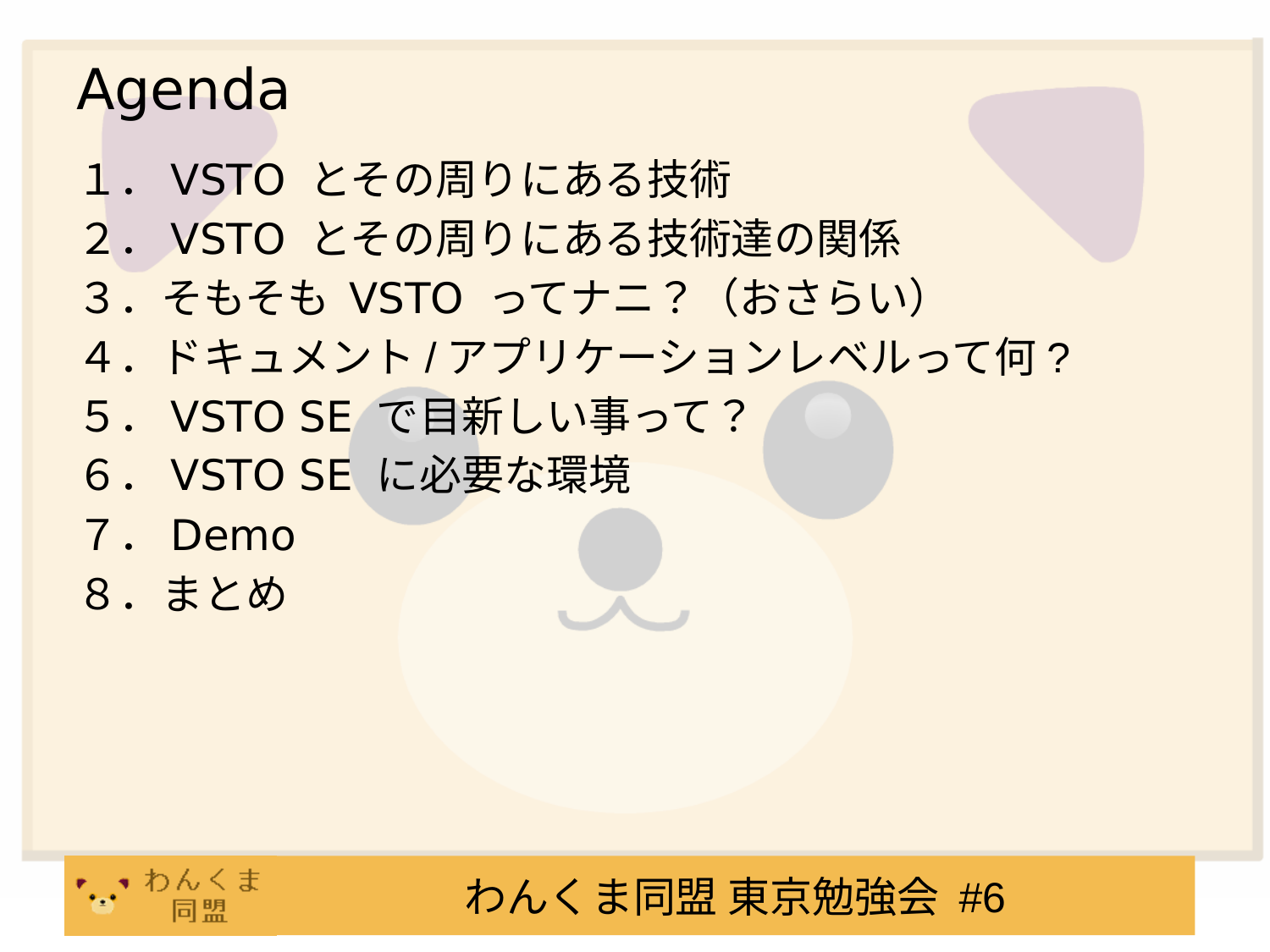

# Agenda
１．VSTO とその周りにある技術
２．VSTO とその周りにある技術達の関係
３．そもそも VSTO ってナニ？（おさらい）
４．ドキュメント/アプリケーションレベルって何?
５．VSTO SE で目新しい事って？
６．VSTO SE に必要な環境
７．Demo
８．まとめ